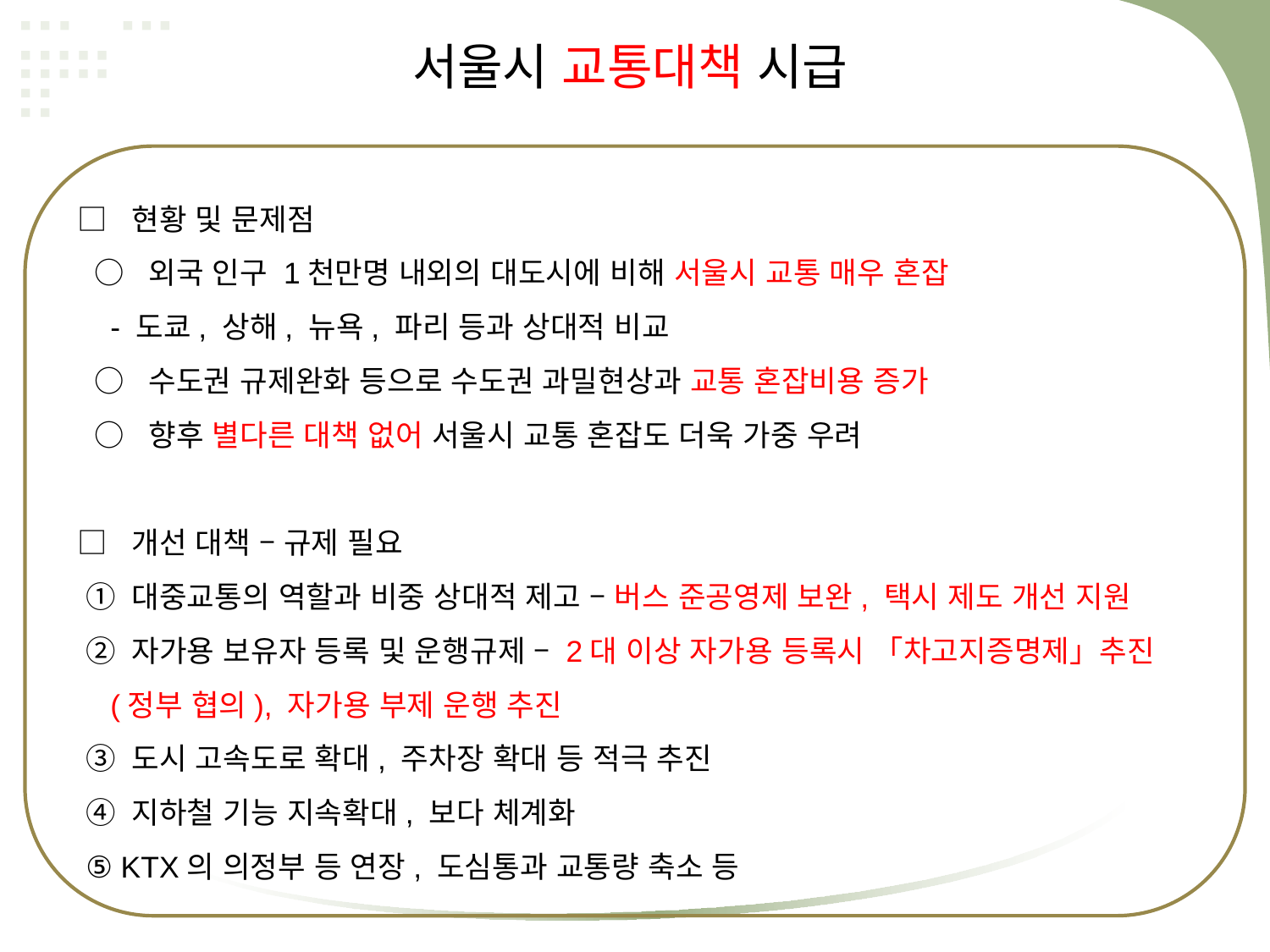

서울시 교통대책 시급

□  현황 및 문제점
  ○  외국 인구 1천만명 내외의 대도시에 비해 서울시 교통 매우 혼잡
    - 도쿄, 상해, 뉴욕, 파리 등과 상대적 비교
  ○  수도권 규제완화 등으로 수도권 과밀현상과 교통 혼잡비용 증가
  ○  향후 별다른 대책 없어 서울시 교통 혼잡도 더욱 가중 우려

□  개선 대책 – 규제 필요
 ① 대중교통의 역할과 비중 상대적 제고 – 버스 준공영제 보완, 택시 제도 개선 지원
 ② 자가용 보유자 등록 및 운행규제 – 2대 이상 자가용 등록시 「차고지증명제」추진
    (정부 협의), 자가용 부제 운행 추진
 ③ 도시 고속도로 확대, 주차장 확대 등 적극 추진
 ④ 지하철 기능 지속확대, 보다 체계화
 ⑤ KTX의 의정부 등 연장, 도심통과 교통량 축소 등